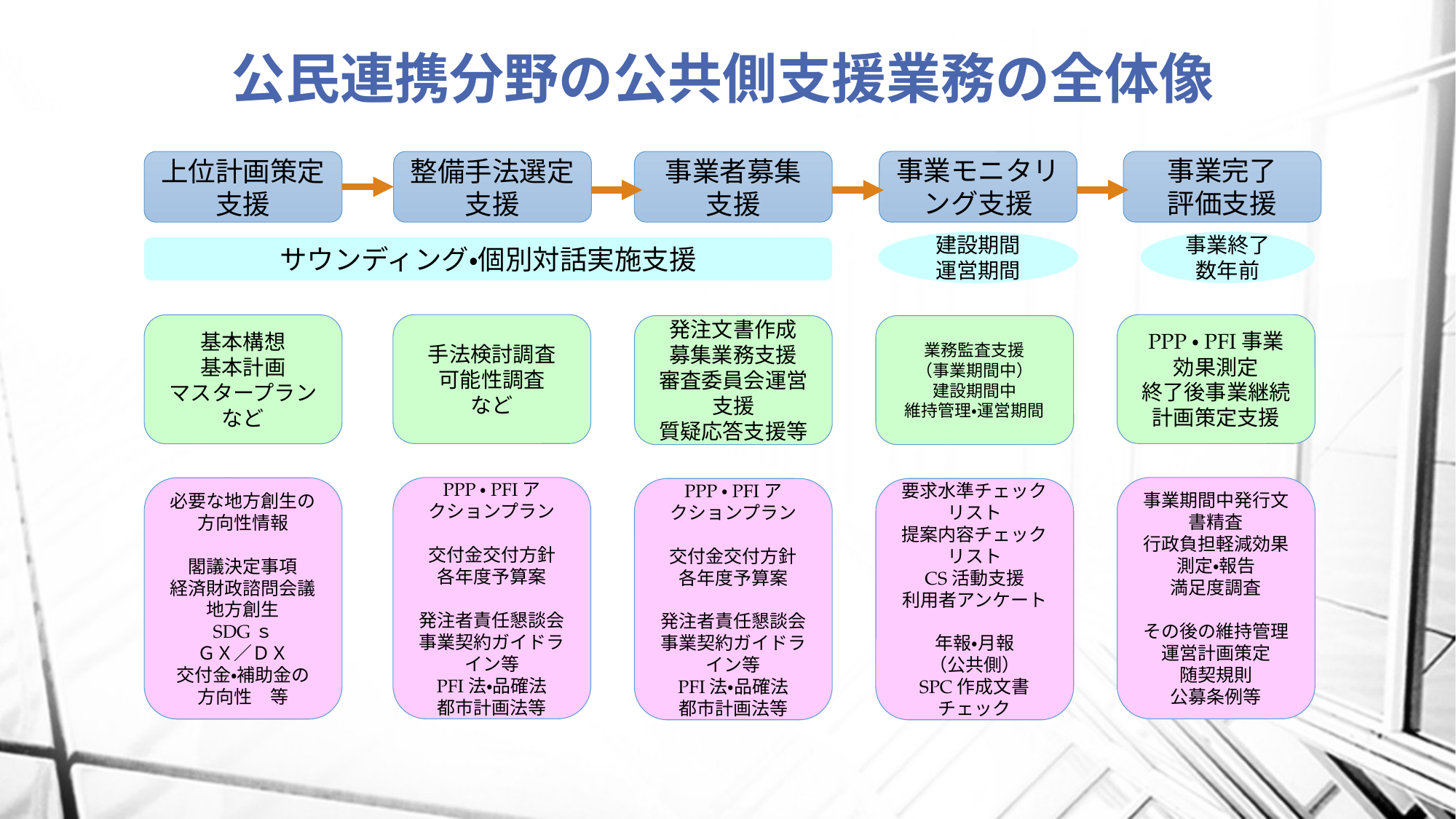

# 公民連携分野の公共側支援業務の全体像
事業モニタリング支援
事業完了
評価支援
上位計画策定
支援
整備手法選定支援
事業者募集
支援
建設期間
運営期間
事業終了
数年前
サウンディング・個別対話実施支援
手法検討調査
可能性調査
など
PPP・PFI事業
効果測定
終了後事業継続計画策定支援
基本構想
基本計画
マスタープラン
など
発注文書作成
募集業務支援
審査委員会運営支援
質疑応答支援等
業務監査支援
（事業期間中）
建設期間中
維持管理・運営期間
PPP・PFIア
クションプラン

交付金交付方針
各年度予算案

発注者責任懇談会
事業契約ガイドライン等
PFI法・品確法
都市計画法等
事業期間中発行文書精査
行政負担軽減効果測定・報告
満足度調査

その後の維持管理運営計画策定
随契規則
公募条例等
必要な地方創生の方向性情報

閣議決定事項
経済財政諮問会議
地方創生
SDGｓ
ＧＸ／ＤＸ
交付金・補助金の
方向性　等
PPP・PFIア
クションプラン

交付金交付方針
各年度予算案

発注者責任懇談会
事業契約ガイドライン等
PFI法・品確法
都市計画法等
要求水準チェックリスト
提案内容チェックリスト
CS活動支援
利用者アンケート

年報・月報
（公共側）
SPC作成文書チェック